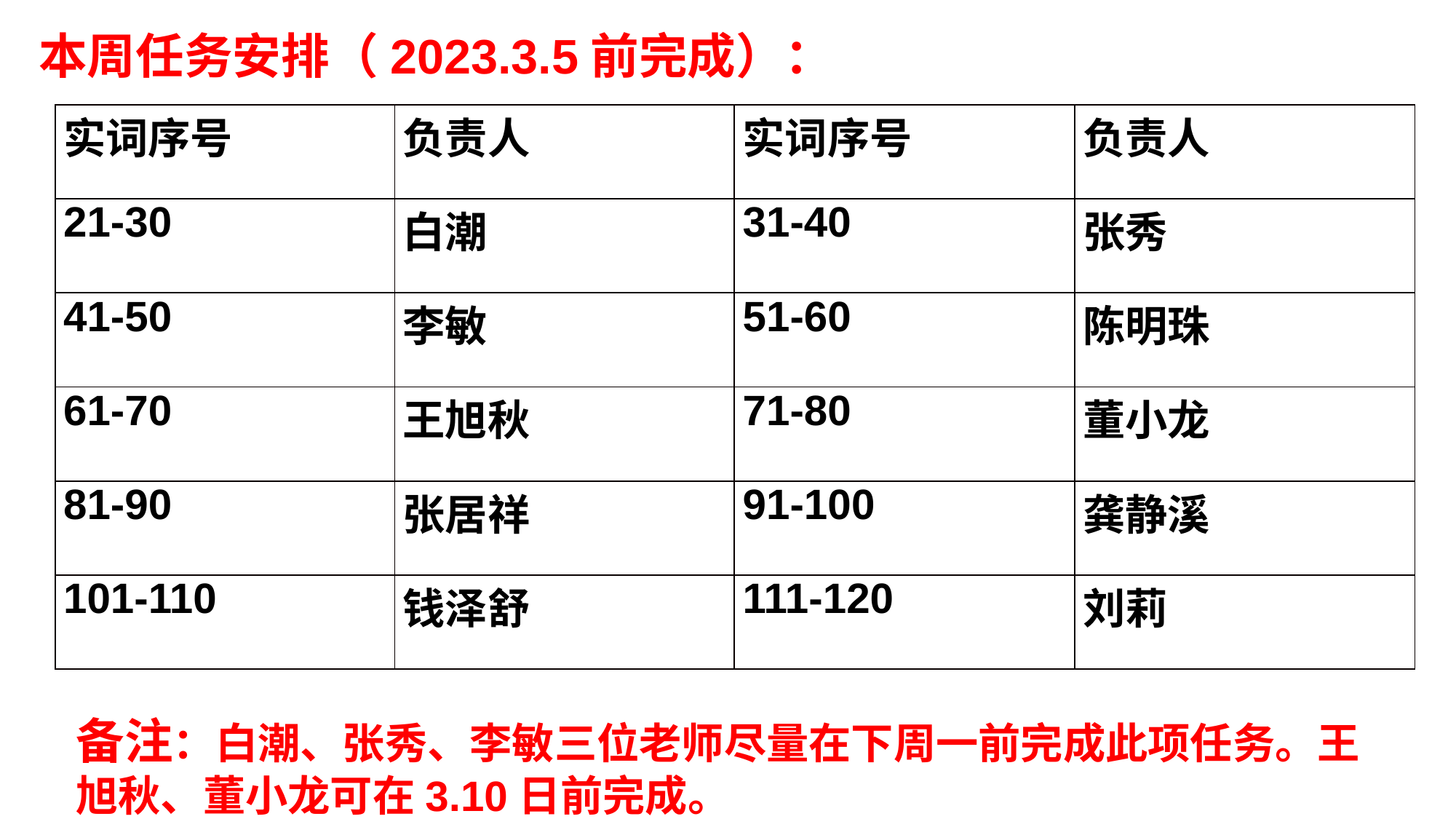

本周任务安排（2023.3.5前完成）：
| 实词序号 | 负责人 | 实词序号 | 负责人 |
| --- | --- | --- | --- |
| 21-30 | 白潮 | 31-40 | 张秀 |
| 41-50 | 李敏 | 51-60 | 陈明珠 |
| 61-70 | 王旭秋 | 71-80 | 董小龙 |
| 81-90 | 张居祥 | 91-100 | 龚静溪 |
| 101-110 | 钱泽舒 | 111-120 | 刘莉 |
备注：白潮、张秀、李敏三位老师尽量在下周一前完成此项任务。王旭秋、董小龙可在3.10日前完成。